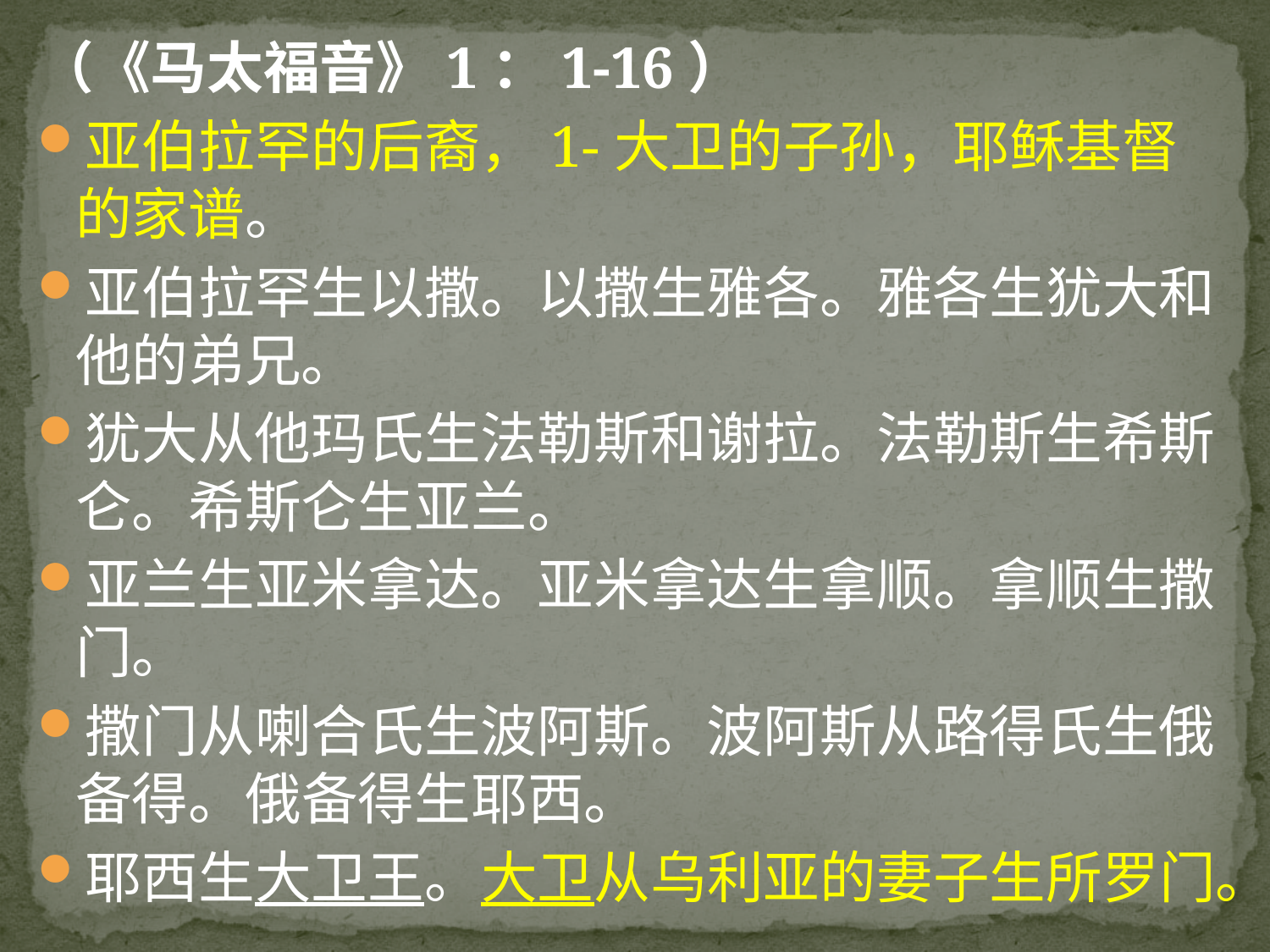

（《马太福音》1：1-16）
亚伯拉罕的后裔，1-大卫的子孙，耶稣基督的家谱。
亚伯拉罕生以撒。以撒生雅各。雅各生犹大和他的弟兄。
犹大从他玛氏生法勒斯和谢拉。法勒斯生希斯仑。希斯仑生亚兰。
亚兰生亚米拿达。亚米拿达生拿顺。拿顺生撒门。
撒门从喇合氏生波阿斯。波阿斯从路得氏生俄备得。俄备得生耶西。
耶西生大卫王。大卫从乌利亚的妻子生所罗门。

#